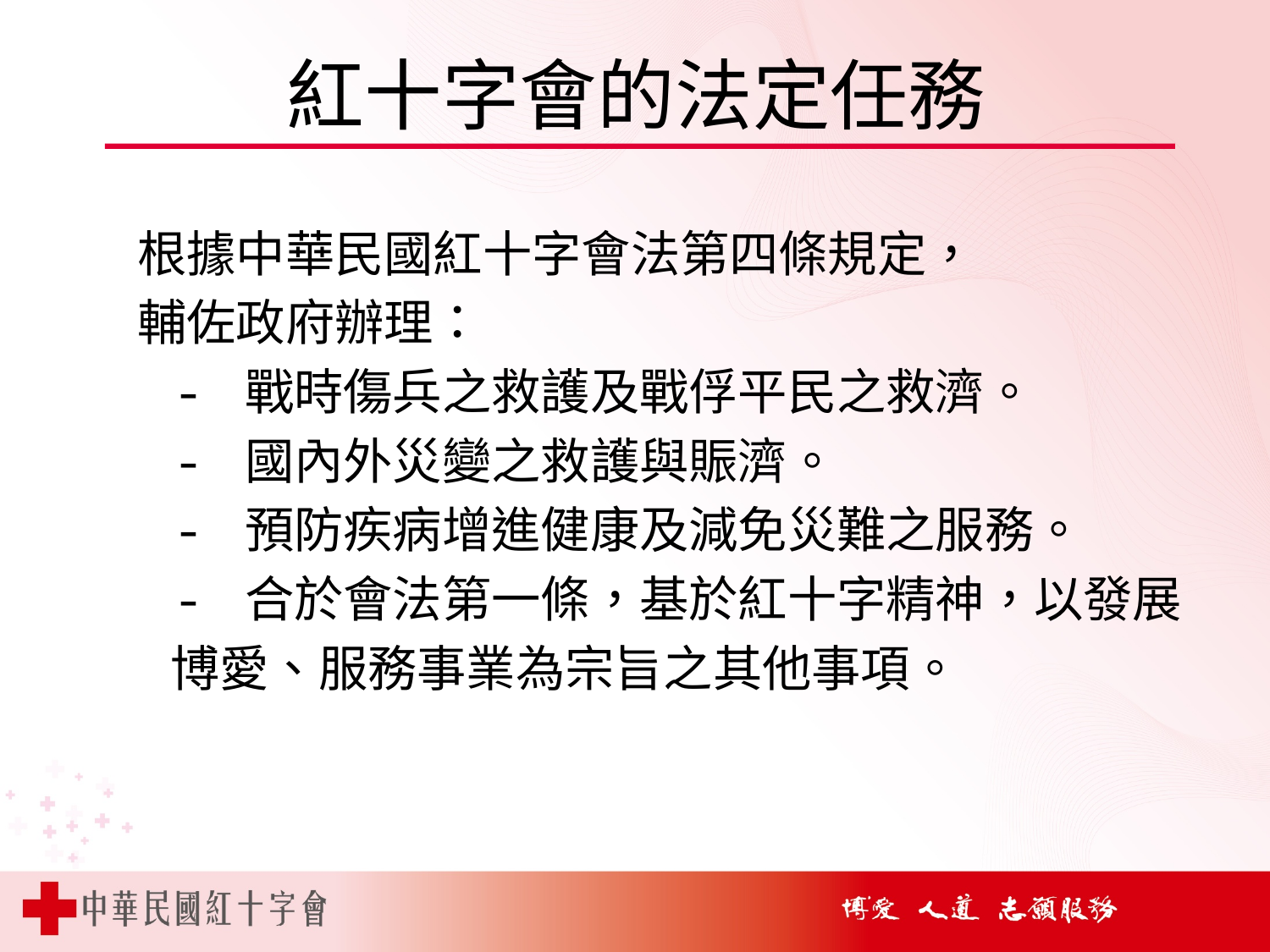

# 紅十字會的法定任務

 根據中華民國紅十字會法第四條規定，
 輔佐政府辦理：
  - 戰時傷兵之救護及戰俘平民之救濟。
  - 國內外災變之救護與賑濟。
  - 預防疾病增進健康及減免災難之服務。
  - 合於會法第一條，基於紅十字精神，以發展
    博愛、服務事業為宗旨之其他事項。